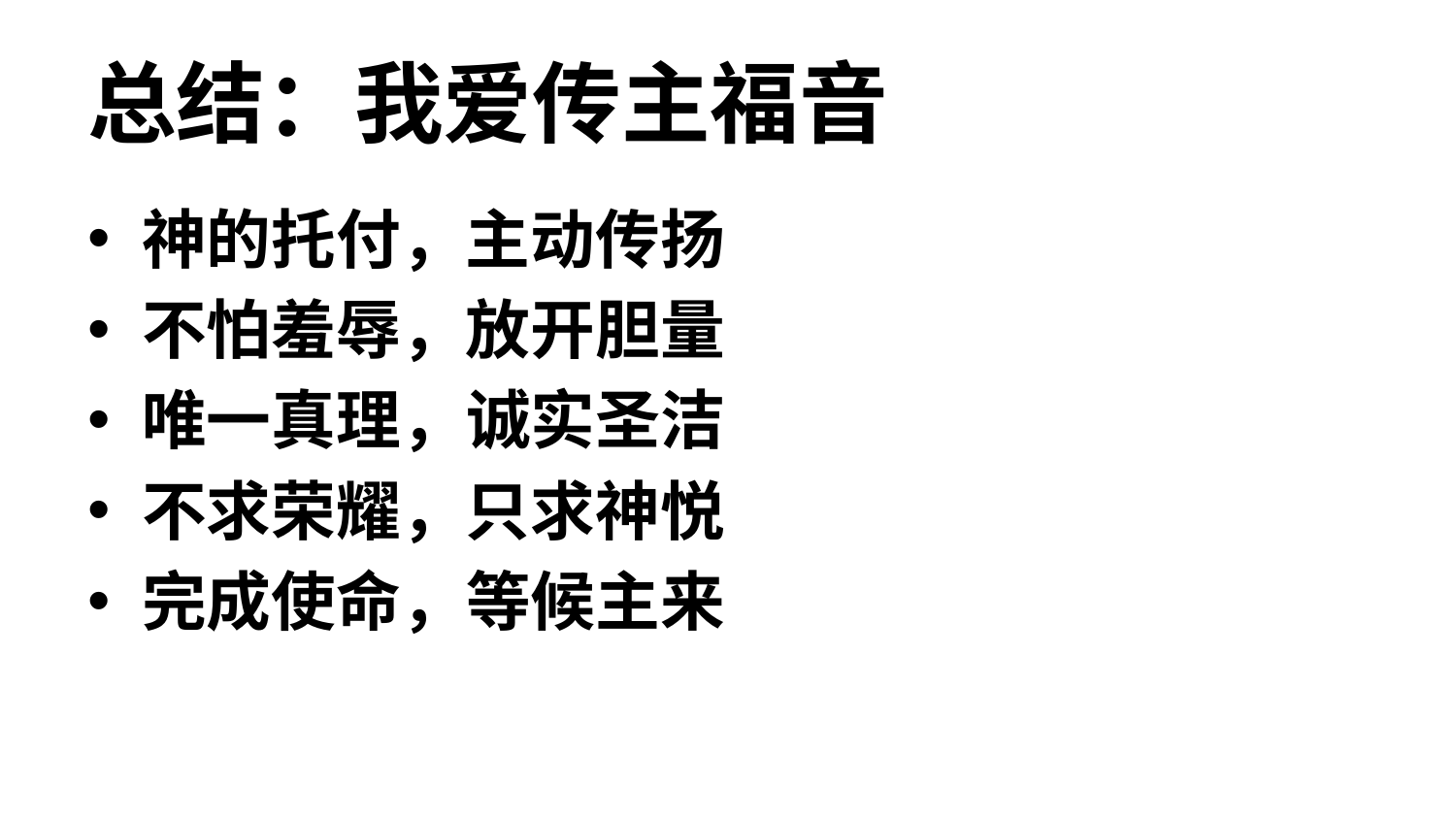

# 总结：我爱传主福音
神的托付，主动传扬
不怕羞辱，放开胆量
唯一真理，诚实圣洁
不求荣耀，只求神悦
完成使命，等候主来